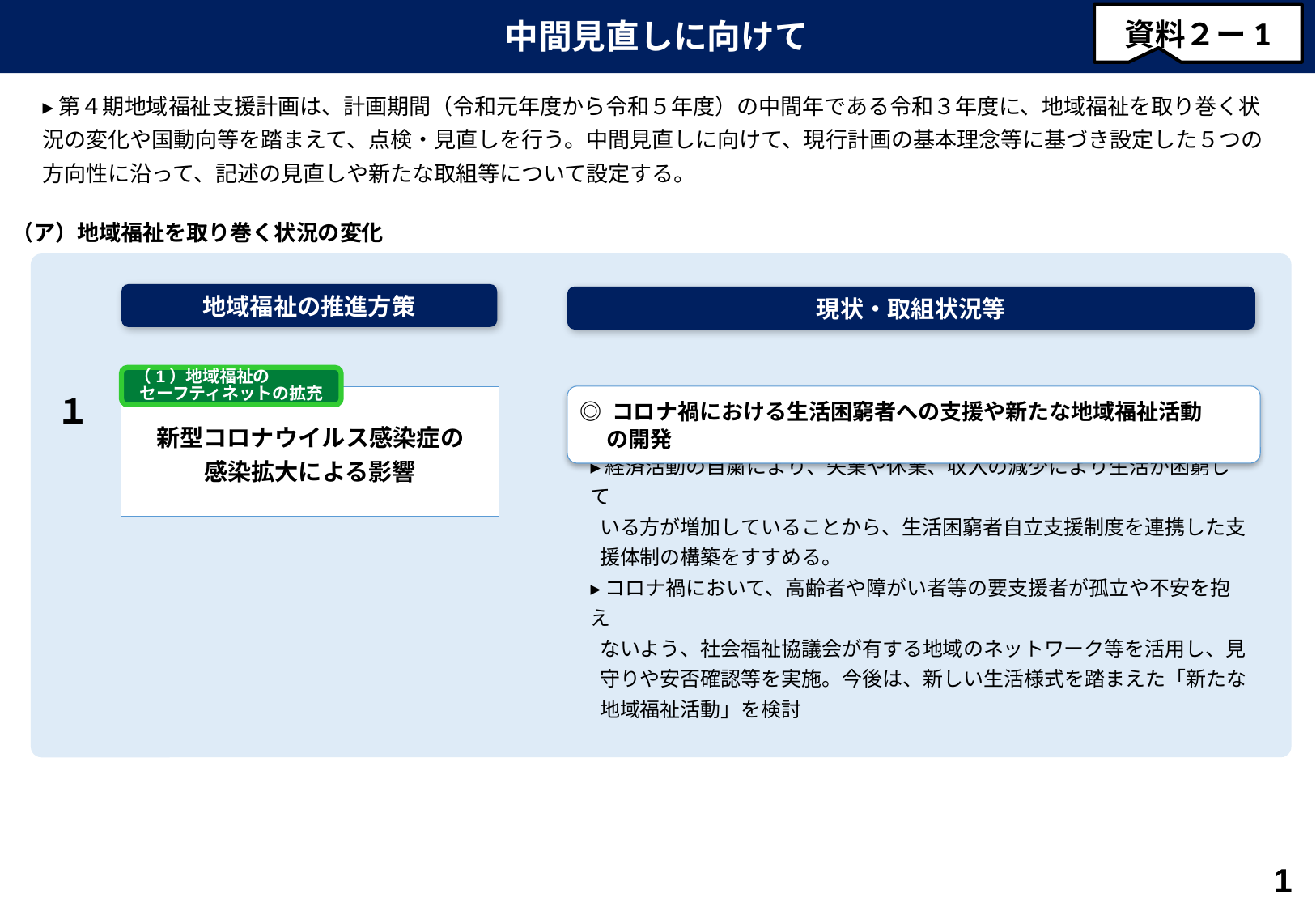

中間見直しに向けて
資料２ー1
▸第４期地域福祉支援計画は、計画期間（令和元年度から令和５年度）の中間年である令和３年度に、地域福祉を取り巻く状況の変化や国動向等を踏まえて、点検・見直しを行う。中間見直しに向けて、現行計画の基本理念等に基づき設定した５つの方向性に沿って、記述の見直しや新たな取組等について設定する。
（ア）地域福祉を取り巻く状況の変化

地域福祉の推進方策
現状・取組状況等
１
（1）地域福祉の
セーフティネットの拡充
◎ コロナ禍における生活困窮者への支援や新たな地域福祉活動
　 の開発
新型コロナウイルス感染症の
感染拡大による影響
▸経済活動の自粛により、失業や休業、収入の減少により生活が困窮して
 いる方が増加していることから、生活困窮者自立支援制度を連携した支
 援体制の構築をすすめる。
▸コロナ禍において、高齢者や障がい者等の要支援者が孤立や不安を抱え
 ないよう、社会福祉協議会が有する地域のネットワーク等を活用し、見
 守りや安否確認等を実施。今後は、新しい生活様式を踏まえた「新たな
 地域福祉活動」を検討

1